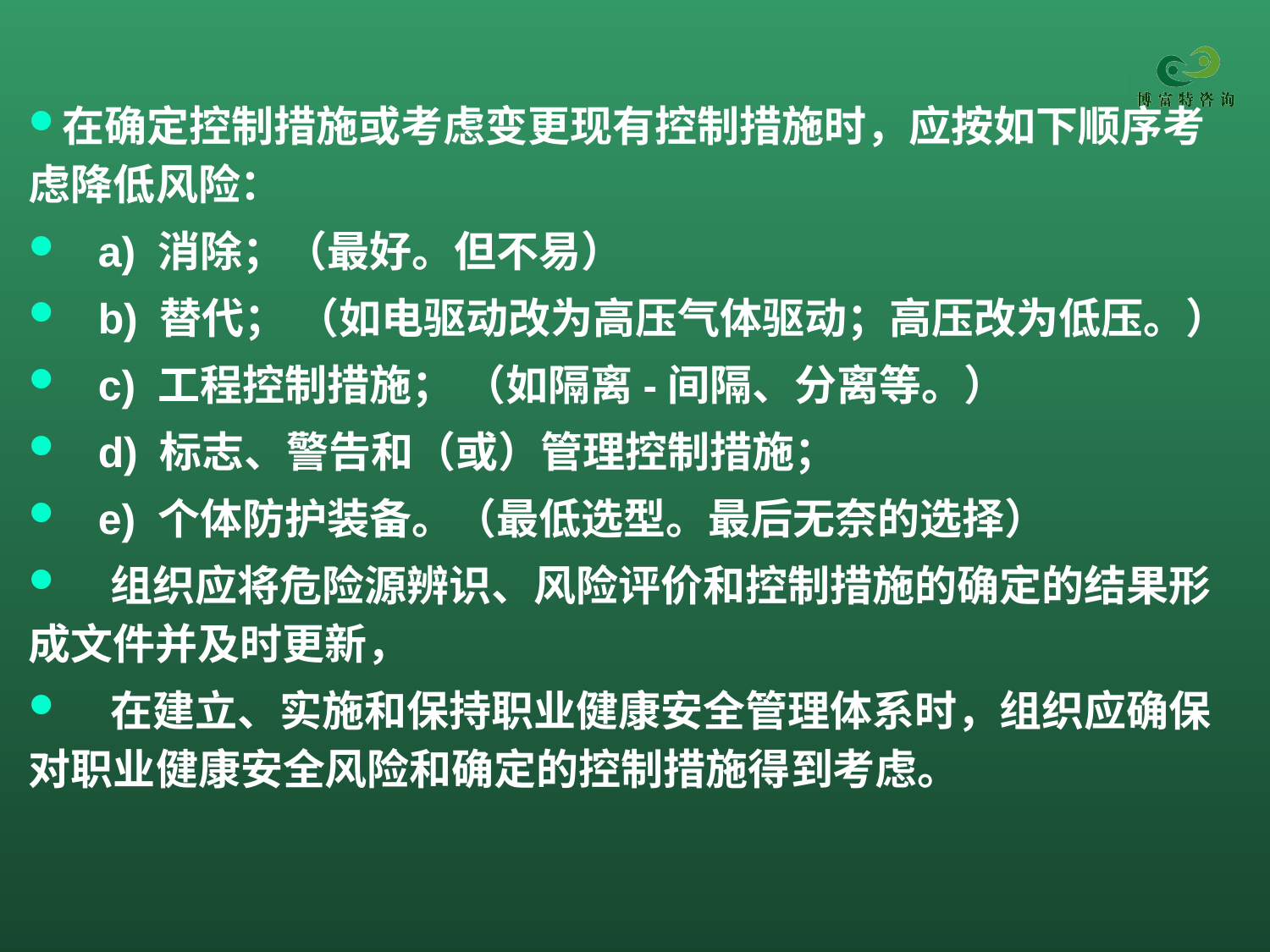

在确定控制措施或考虑变更现有控制措施时，应按如下顺序考虑降低风险：
   a) 消除；（最好。但不易）
   b) 替代； （如电驱动改为高压气体驱动；高压改为低压。）
   c) 工程控制措施； （如隔离-间隔、分离等。）
   d) 标志、警告和（或）管理控制措施；
   e) 个体防护装备。（最低选型。最后无奈的选择）
    组织应将危险源辨识、风险评价和控制措施的确定的结果形成文件并及时更新，
    在建立、实施和保持职业健康安全管理体系时，组织应确保对职业健康安全风险和确定的控制措施得到考虑。